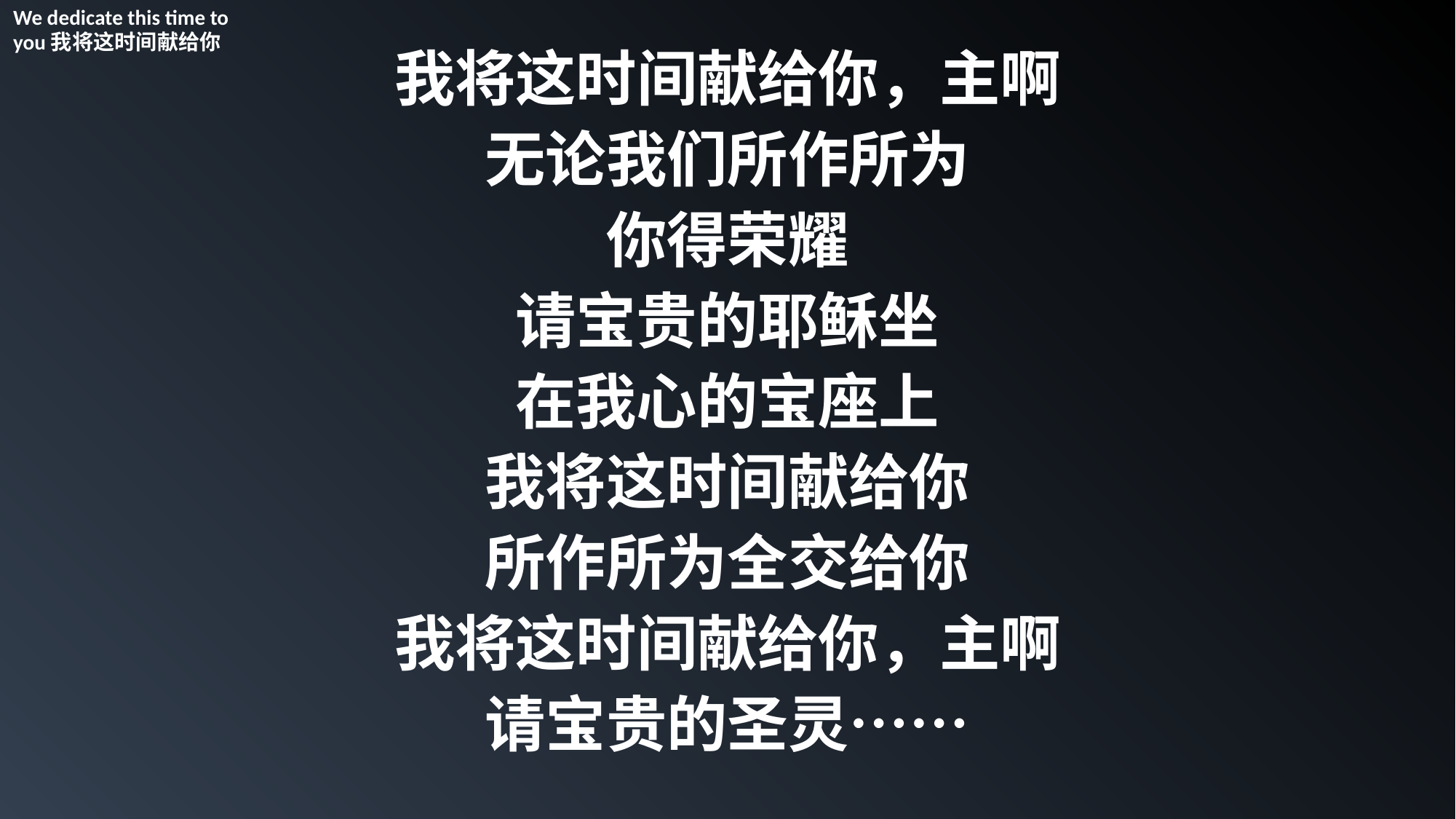

We dedicate this time to  you我将这时间献给你
我将这时间献给你，主啊
无论我们所作所为
你得荣耀
请宝贵的耶稣坐
在我心的宝座上
我将这时间献给你
所作所为全交给你
我将这时间献给你，主啊
请宝贵的圣灵……